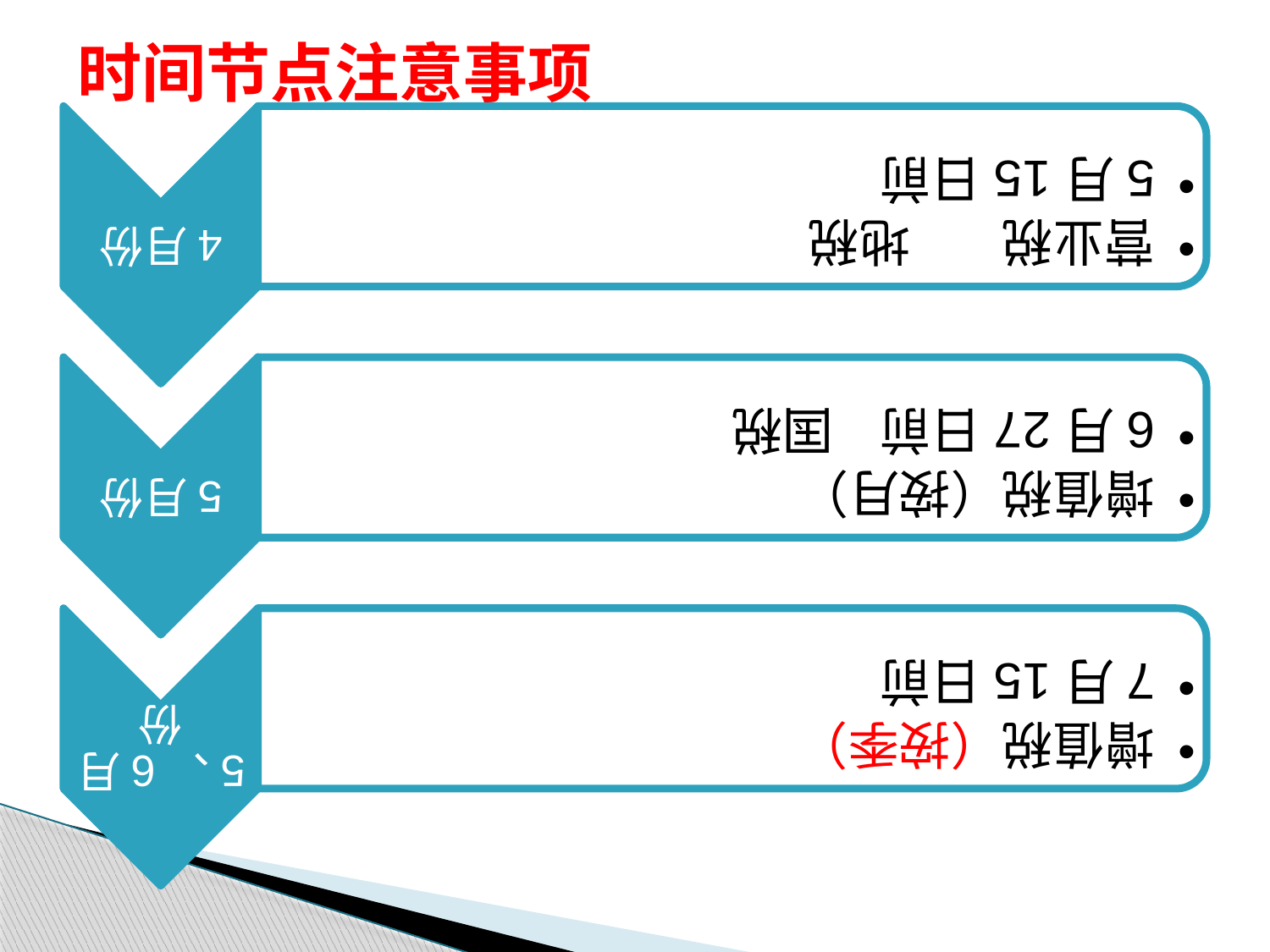

# 时间节点注意事项
4月份
营业税        地税
5月15日前
5月份
增值税（按月）
6月27日前    国税
5、6月份
增值税（按季）
7月15日前